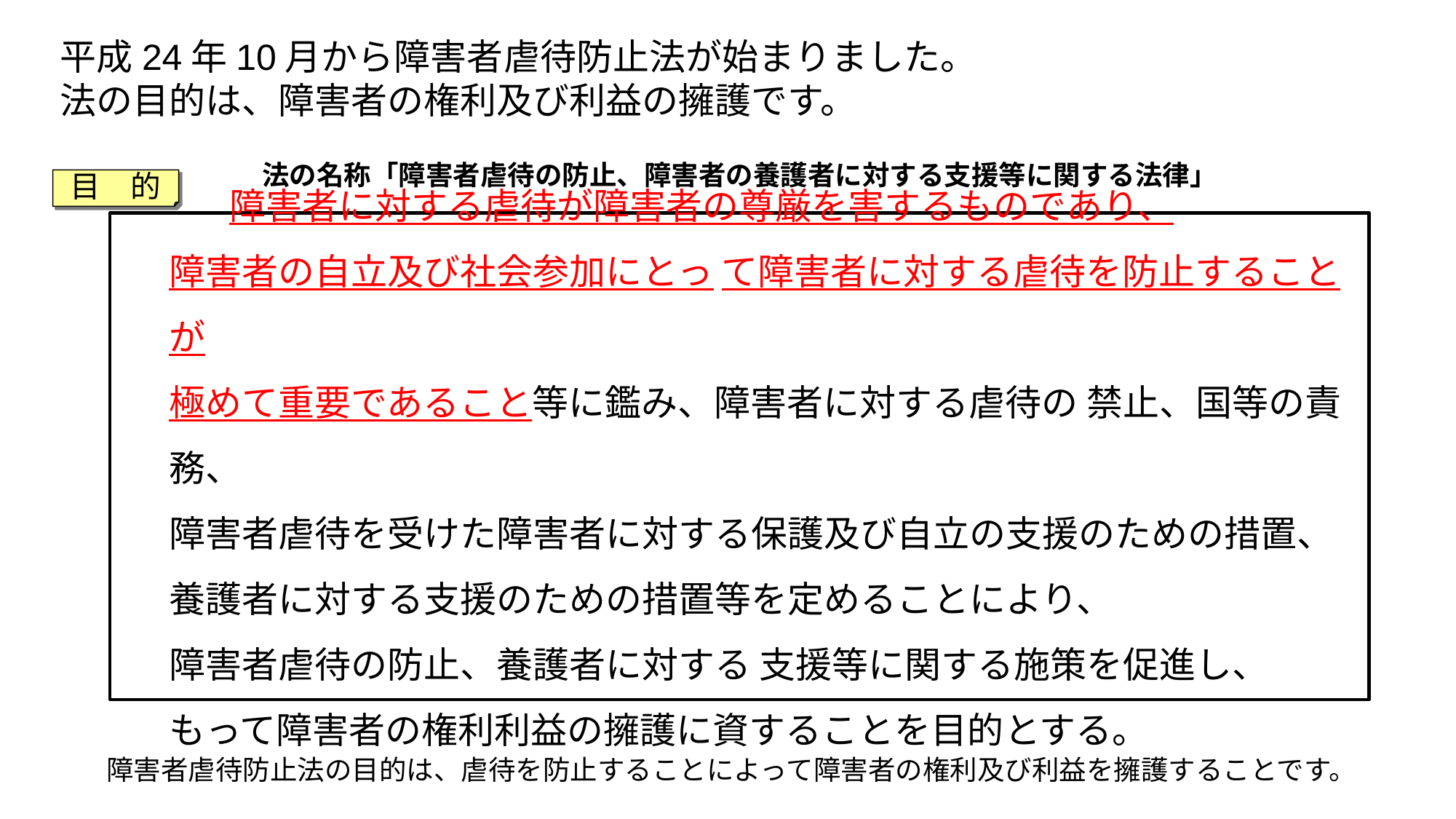

平成24年10月から障害者虐待防止法が始まりました。
法の目的は、障害者の権利及び利益の擁護です。
法の名称「障害者虐待の防止、障害者の養護者に対する支援等に関する法律」
目　的
　　障害者に対する虐待が障害者の尊厳を害するものであり、
障害者の自立及び社会参加にとっ て障害者に対する虐待を防止することが
極めて重要であること等に鑑み、障害者に対する虐待の 禁止、国等の責務、
障害者虐待を受けた障害者に対する保護及び自立の支援のための措置、
養護者に対する支援のための措置等を定めることにより、
障害者虐待の防止、養護者に対する 支援等に関する施策を促進し、
もって障害者の権利利益の擁護に資することを目的とする。
障害者虐待防止法の目的は、虐待を防止することによって障害者の権利及び利益を擁護することです。